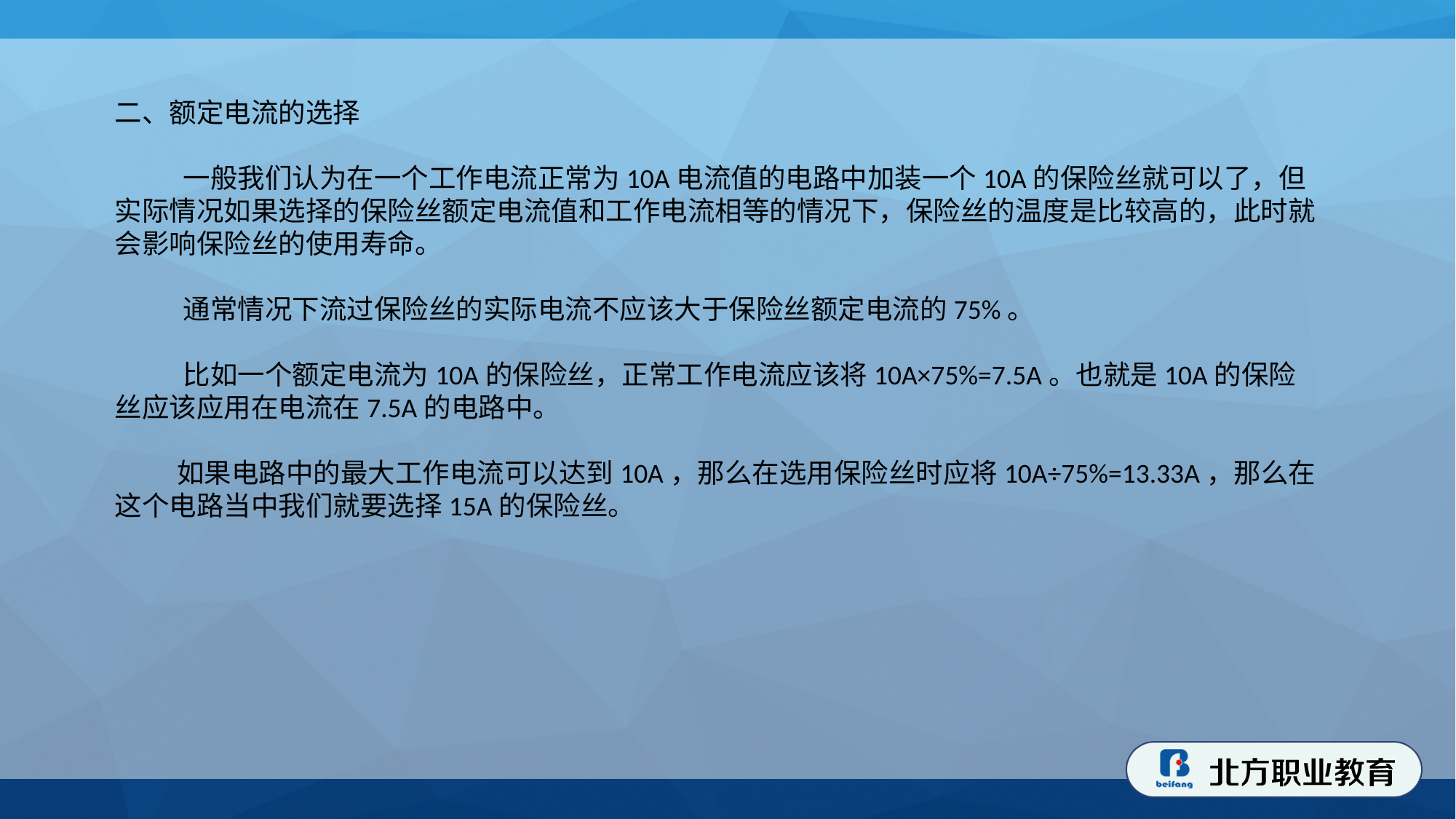

二、额定电流的选择

          一般我们认为在一个工作电流正常为10A电流值的电路中加装一个10A的保险丝就可以了，但实际情况如果选择的保险丝额定电流值和工作电流相等的情况下，保险丝的温度是比较高的，此时就会影响保险丝的使用寿命。

          通常情况下流过保险丝的实际电流不应该大于保险丝额定电流的75%。

          比如一个额定电流为10A的保险丝，正常工作电流应该将10A×75%=7.5A。也就是10A的保险丝应该应用在电流在7.5A的电路中。

         如果电路中的最大工作电流可以达到10A，那么在选用保险丝时应将10A÷75%=13.33A，那么在这个电路当中我们就要选择15A的保险丝。